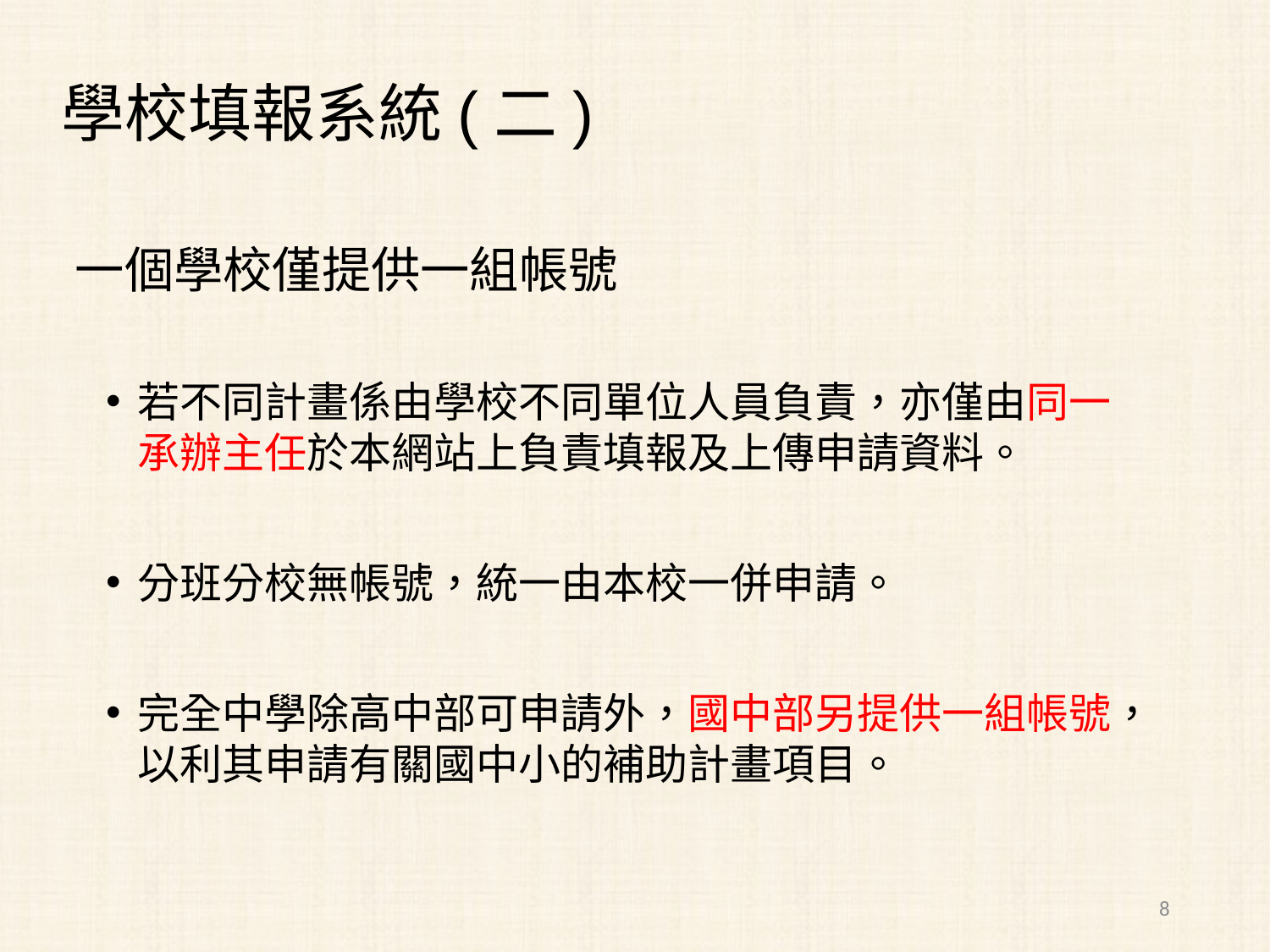

學校填報系統(二)
一個學校僅提供一組帳號

若不同計畫係由學校不同單位人員負責，亦僅由同一承辦主任於本網站上負責填報及上傳申請資料。

分班分校無帳號，統一由本校一併申請。

完全中學除高中部可申請外，國中部另提供一組帳號，以利其申請有關國中小的補助計畫項目。
8